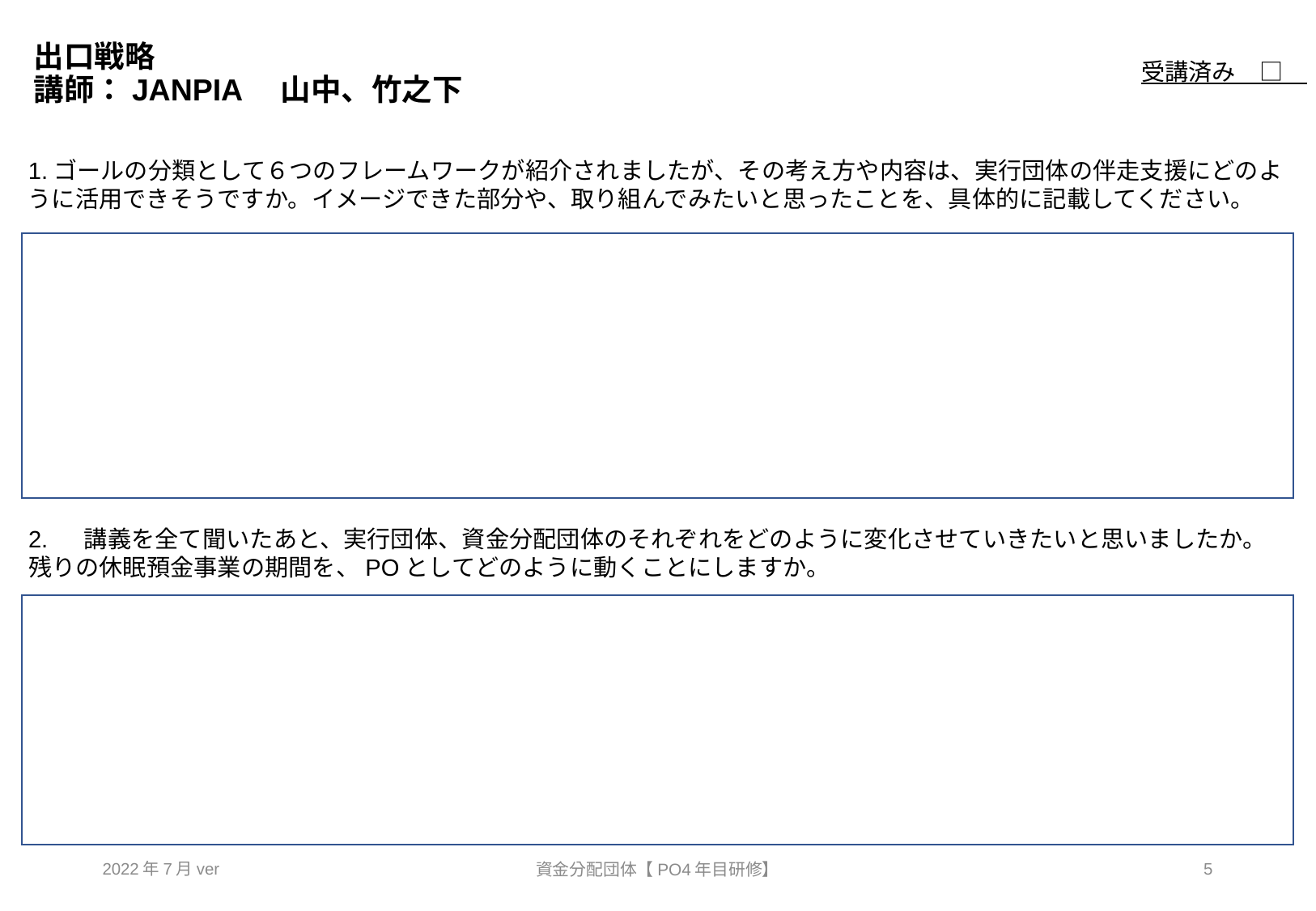

# 出口戦略 講師：JANPIA　山中、竹之下
受講済み　□
1.ゴールの分類として６つのフレームワークが紹介されましたが、その考え方や内容は、実行団体の伴走支援にどのように活用できそうですか。イメージできた部分や、取り組んでみたいと思ったことを、具体的に記載してください。

2. 　講義を全て聞いたあと、実行団体、資金分配団体のそれぞれをどのように変化させていきたいと思いましたか。残りの休眠預金事業の期間を、POとしてどのように動くことにしますか。

2022年7月ver
資金分配団体【PO4年目研修】
5